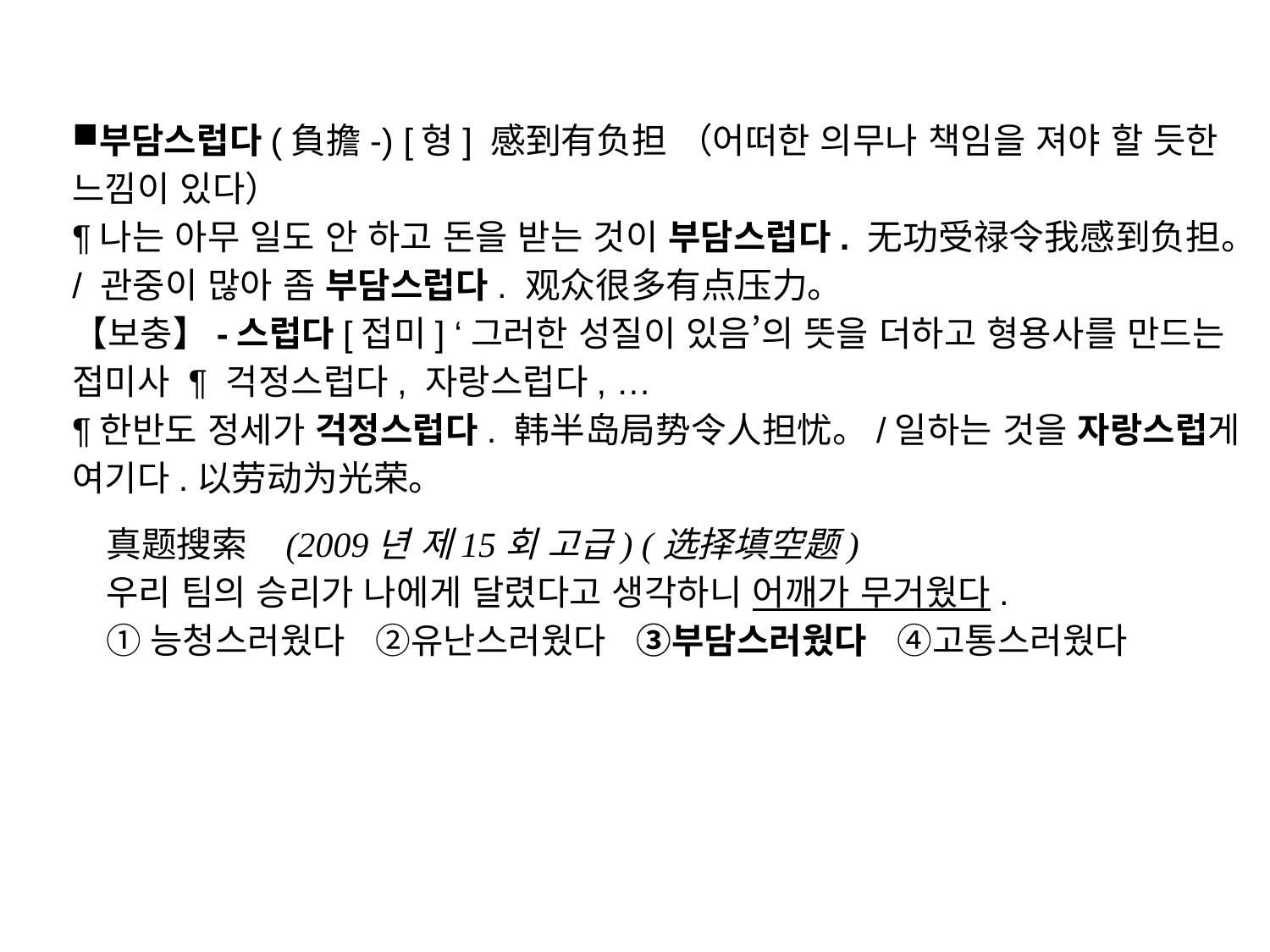

부담스럽다(負擔-) [형] 感到有负担 （어떠한 의무나 책임을 져야 할 듯한 느낌이 있다）
¶나는 아무 일도 안 하고 돈을 받는 것이 부담스럽다. 无功受禄令我感到负担。/ 관중이 많아 좀 부담스럽다. 观众很多有点压力。
【보충】-스럽다[접미] ‘그러한 성질이 있음’의 뜻을 더하고 형용사를 만드는 접미사 ¶ 걱정스럽다, 자랑스럽다, …
¶한반도 정세가 걱정스럽다. 韩半岛局势令人担忧。/일하는 것을 자랑스럽게 여기다.以劳动为光荣。

真题搜索   (2009년 제15회 고급) (选择填空题)
우리 팀의 승리가 나에게 달렸다고 생각하니 어깨가 무거웠다.
①능청스러웠다   ②유난스러웠다   ③부담스러웠다   ④고통스러웠다